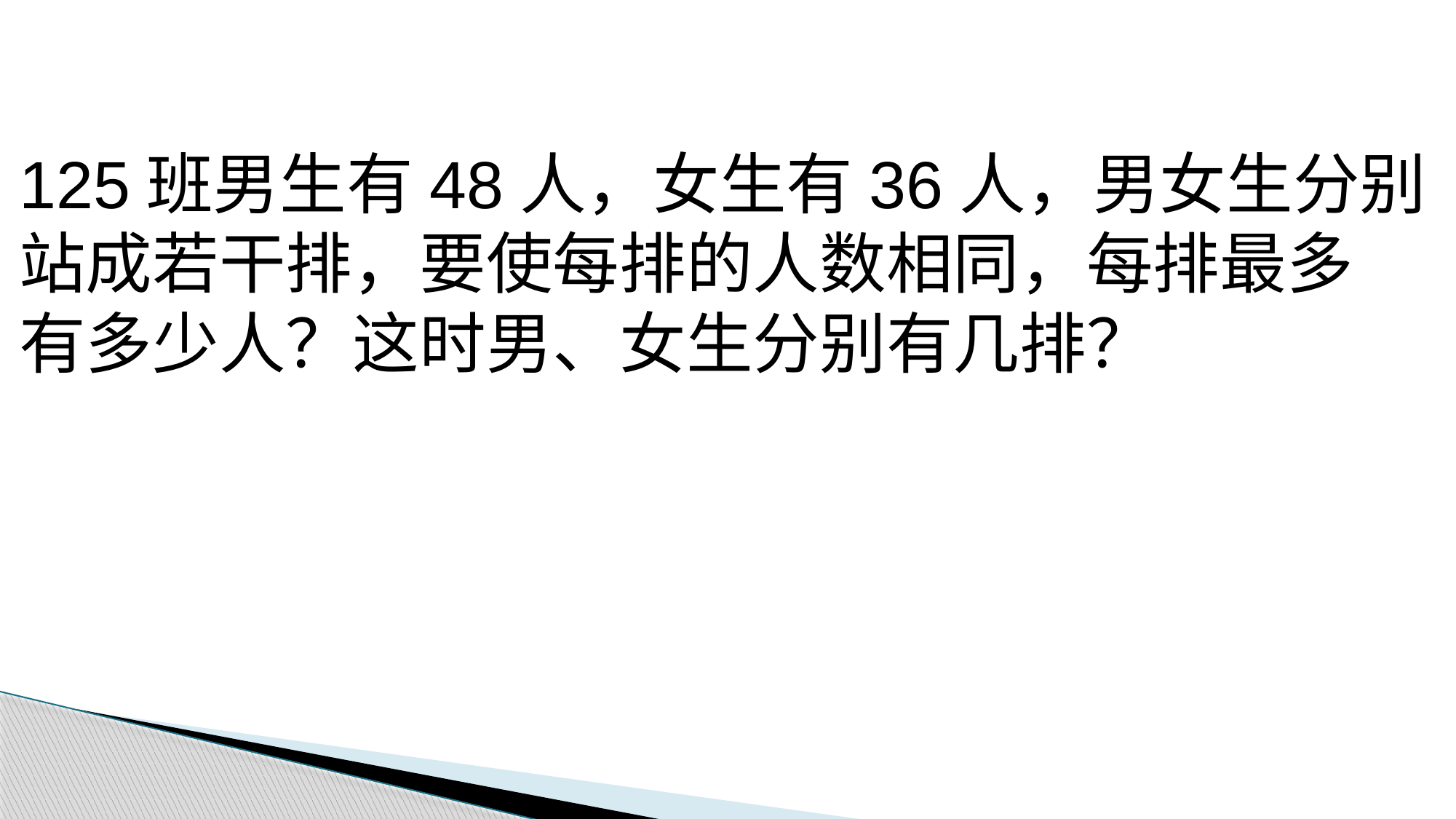

125班男生有48人，女生有36人，男女生分别
站成若干排，要使每排的人数相同，每排最多
有多少人？这时男、女生分别有几排？